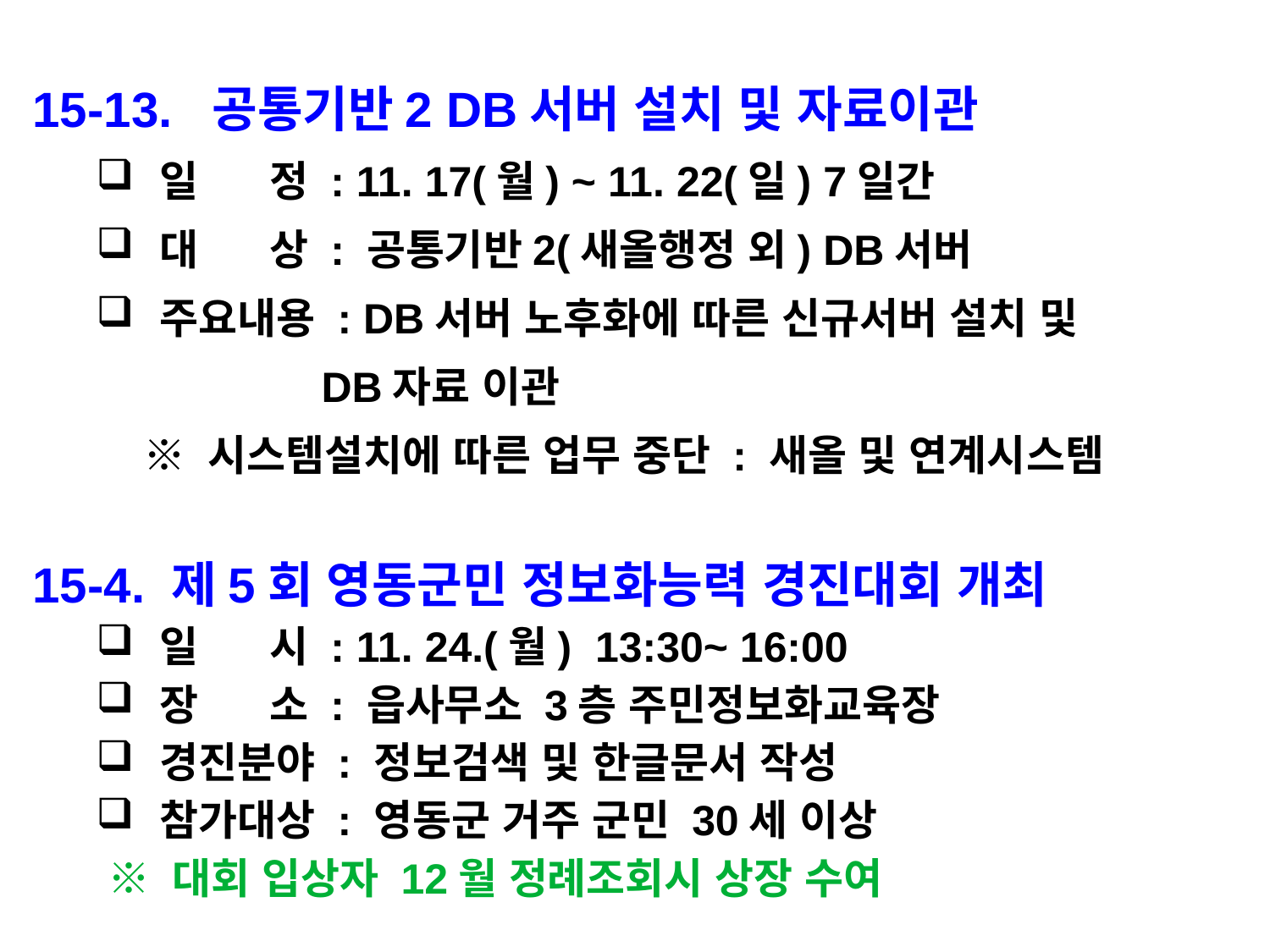

15-13.  공통기반2 DB서버 설치 및 자료이관
일      정 : 11. 17(월) ~ 11. 22(일) 7일간
대      상 : 공통기반2(새올행정 외) DB서버
주요내용 : DB서버 노후화에 따른 신규서버 설치 및
                   DB자료 이관
    ※ 시스템설치에 따른 업무 중단 : 새올 및 연계시스템

15-4. 제5회 영동군민 정보화능력 경진대회 개최
일      시 : 11. 24.(월)  13:30~ 16:00
장      소 : 읍사무소 3층 주민정보화교육장
경진분야 : 정보검색 및 한글문서 작성
참가대상 : 영동군 거주 군민 30세 이상
 ※ 대회 입상자 12월 정례조회시 상장 수여